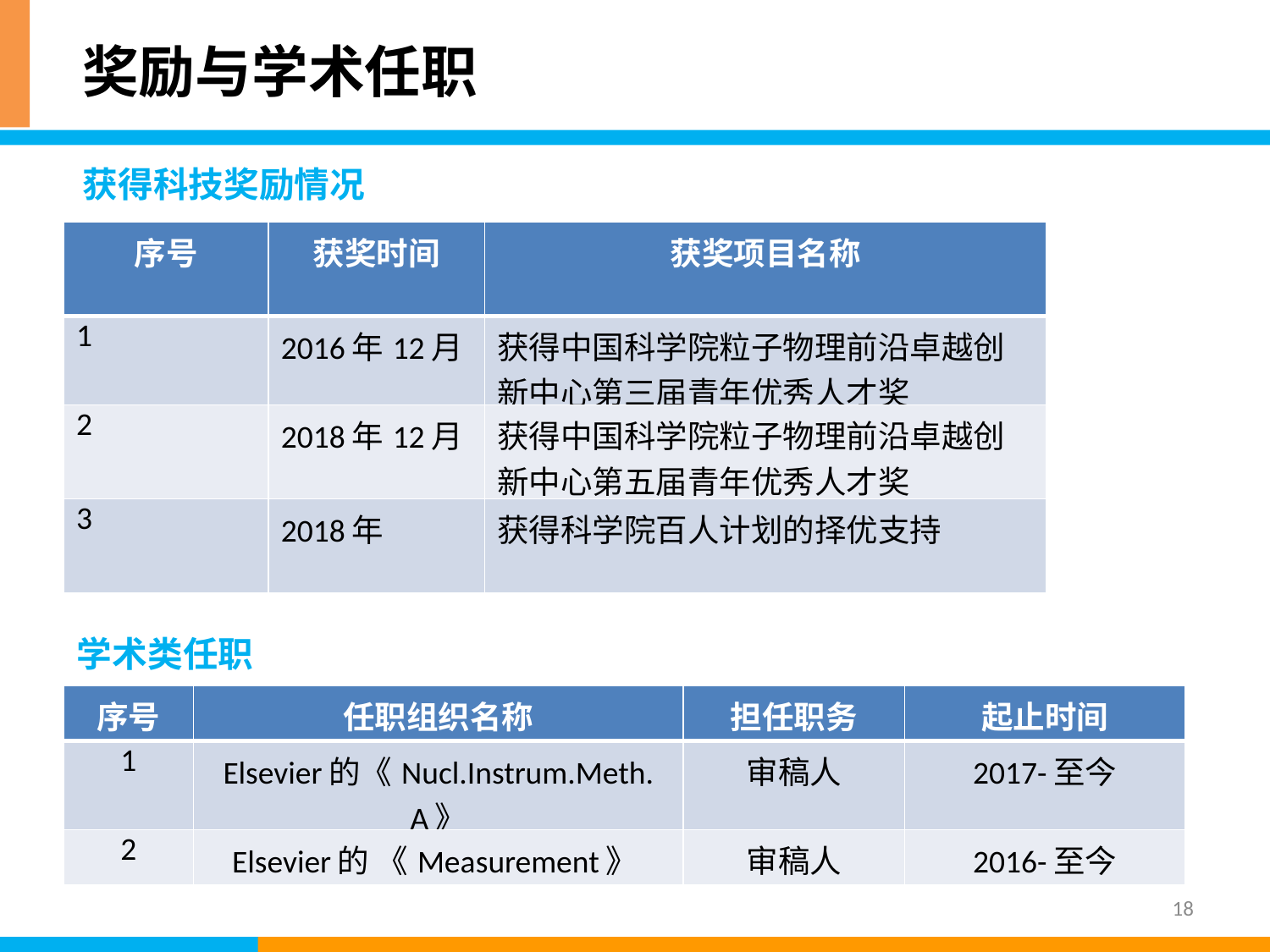

# 奖励与学术任职
获得科技奖励情况
| 序号 | 获奖时间 | 获奖项目名称 |
| --- | --- | --- |
| 1 | 2016年12月 | 获得中国科学院粒子物理前沿卓越创新中心第三届青年优秀人才奖 |
| 2 | 2018年12月 | 获得中国科学院粒子物理前沿卓越创新中心第五届青年优秀人才奖 |
| 3 | 2018年 | 获得科学院百人计划的择优支持 |
学术类任职
| 序号 | 任职组织名称 | 担任职务 | 起止时间 |
| --- | --- | --- | --- |
| 1 | Elsevier的《Nucl.Instrum.Meth. A》 | 审稿人 | 2017-至今 |
| 2 | Elsevier的 《Measurement》 | 审稿人 | 2016-至今 |
18